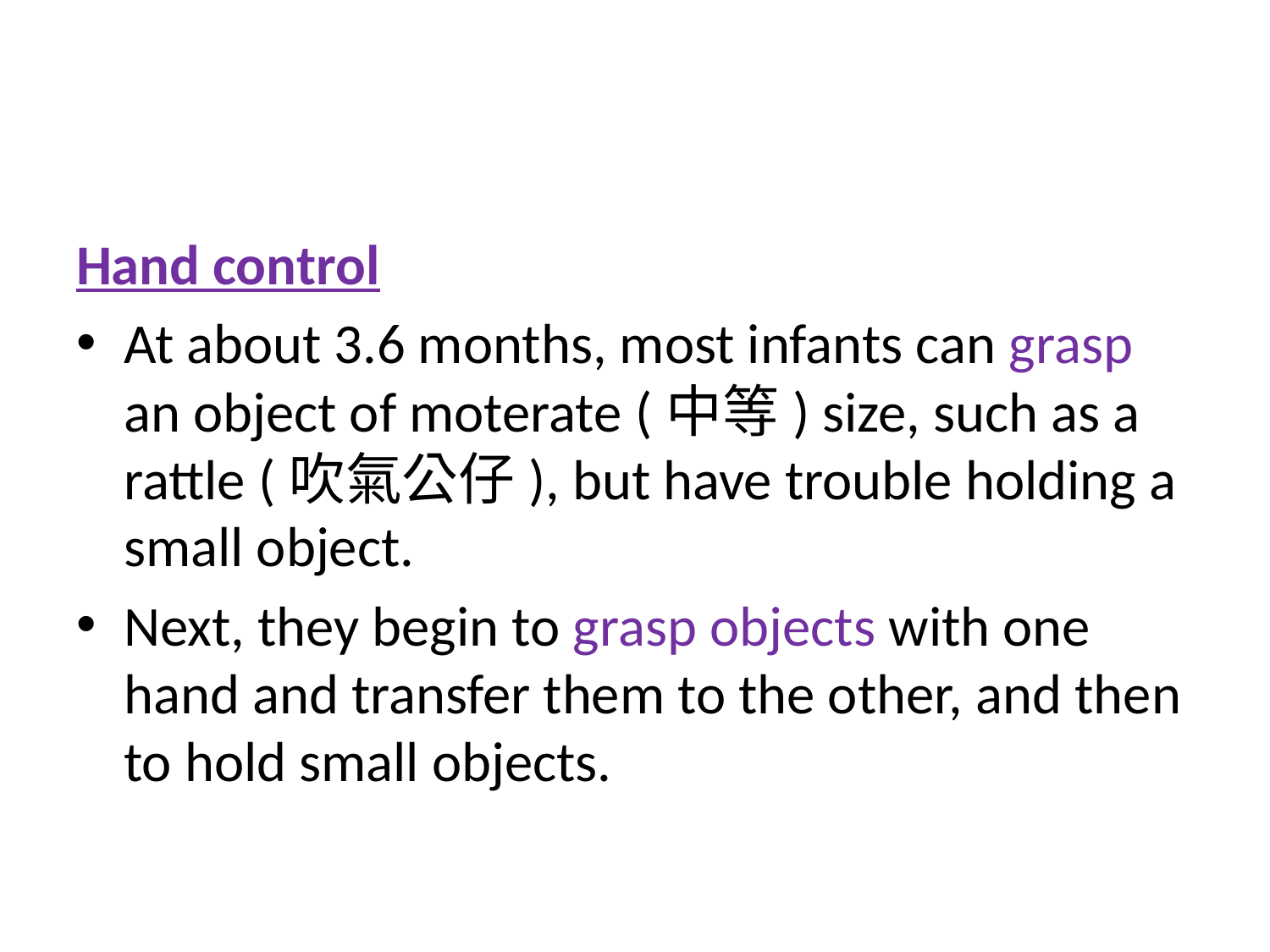

#
Hand control
At about 3.6 months, most infants can grasp an object of moterate (中等) size, such as a rattle (吹氣公仔), but have trouble holding a small object.
Next, they begin to grasp objects with one hand and transfer them to the other, and then to hold small objects.